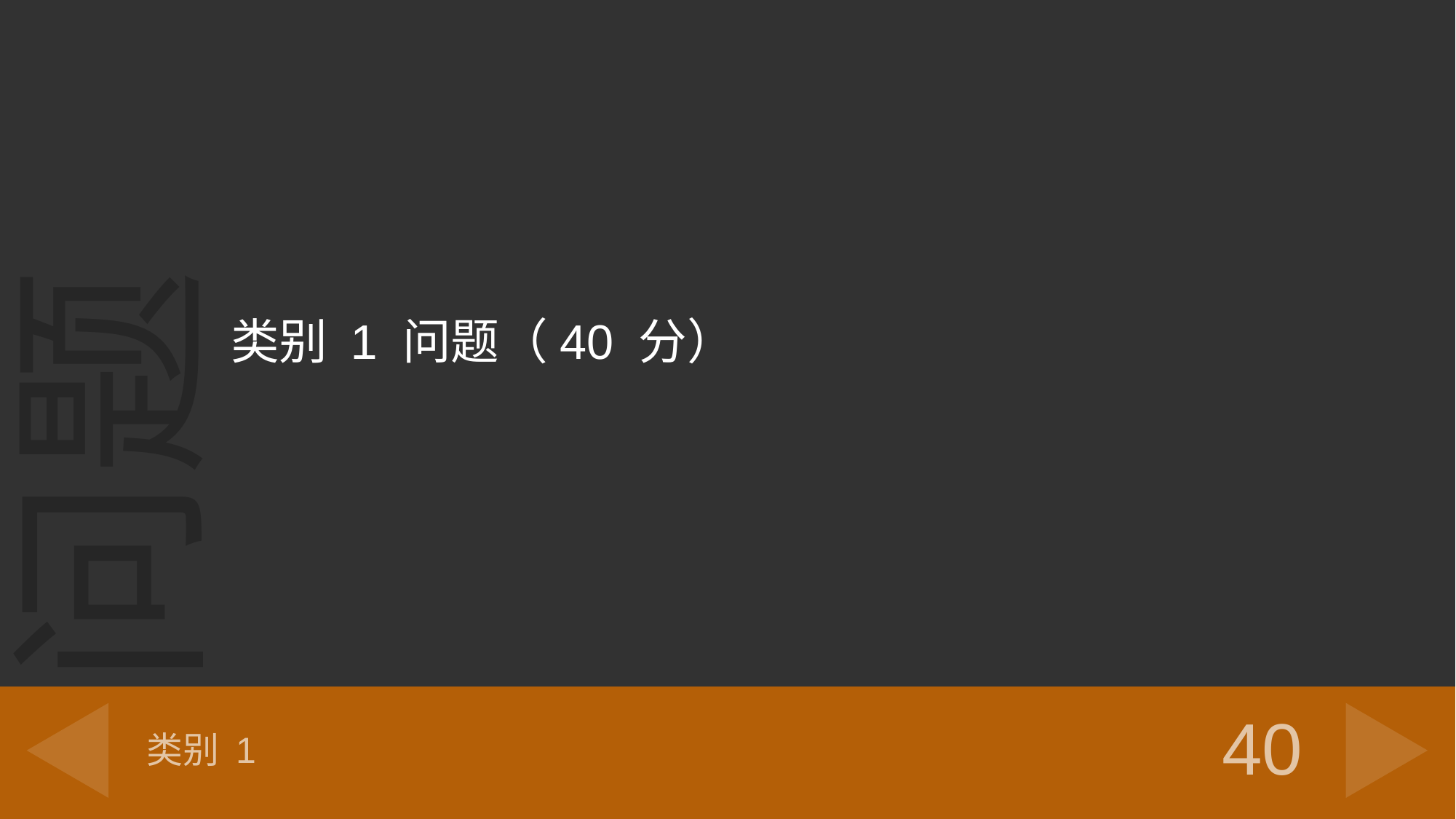

类别 1 问题（40 分）
# 类别 1
40